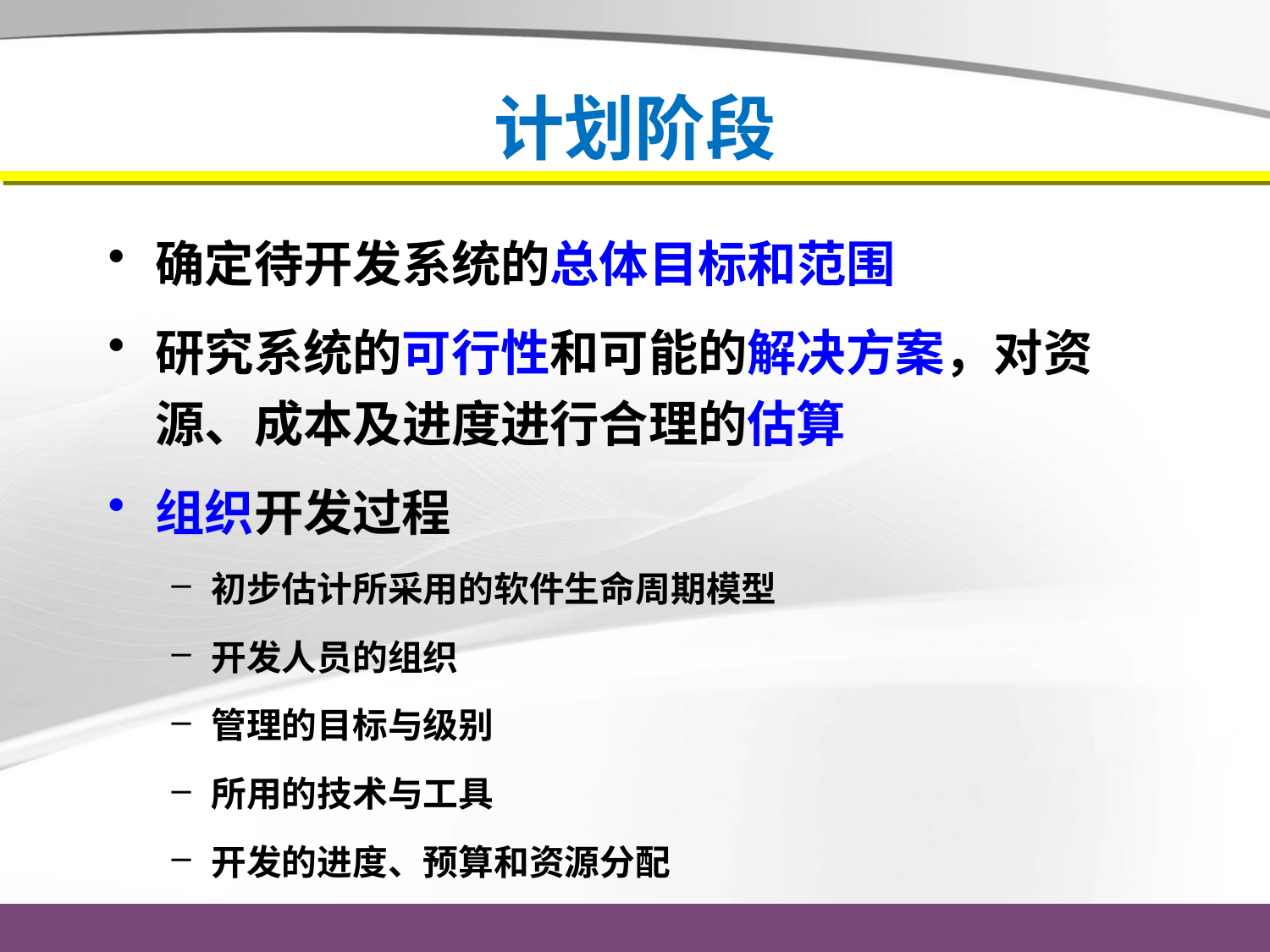

# 计划阶段
确定待开发系统的总体目标和范围
研究系统的可行性和可能的解决方案，对资源、成本及进度进行合理的估算
组织开发过程
初步估计所采用的软件生命周期模型
开发人员的组织
管理的目标与级别
所用的技术与工具
开发的进度、预算和资源分配